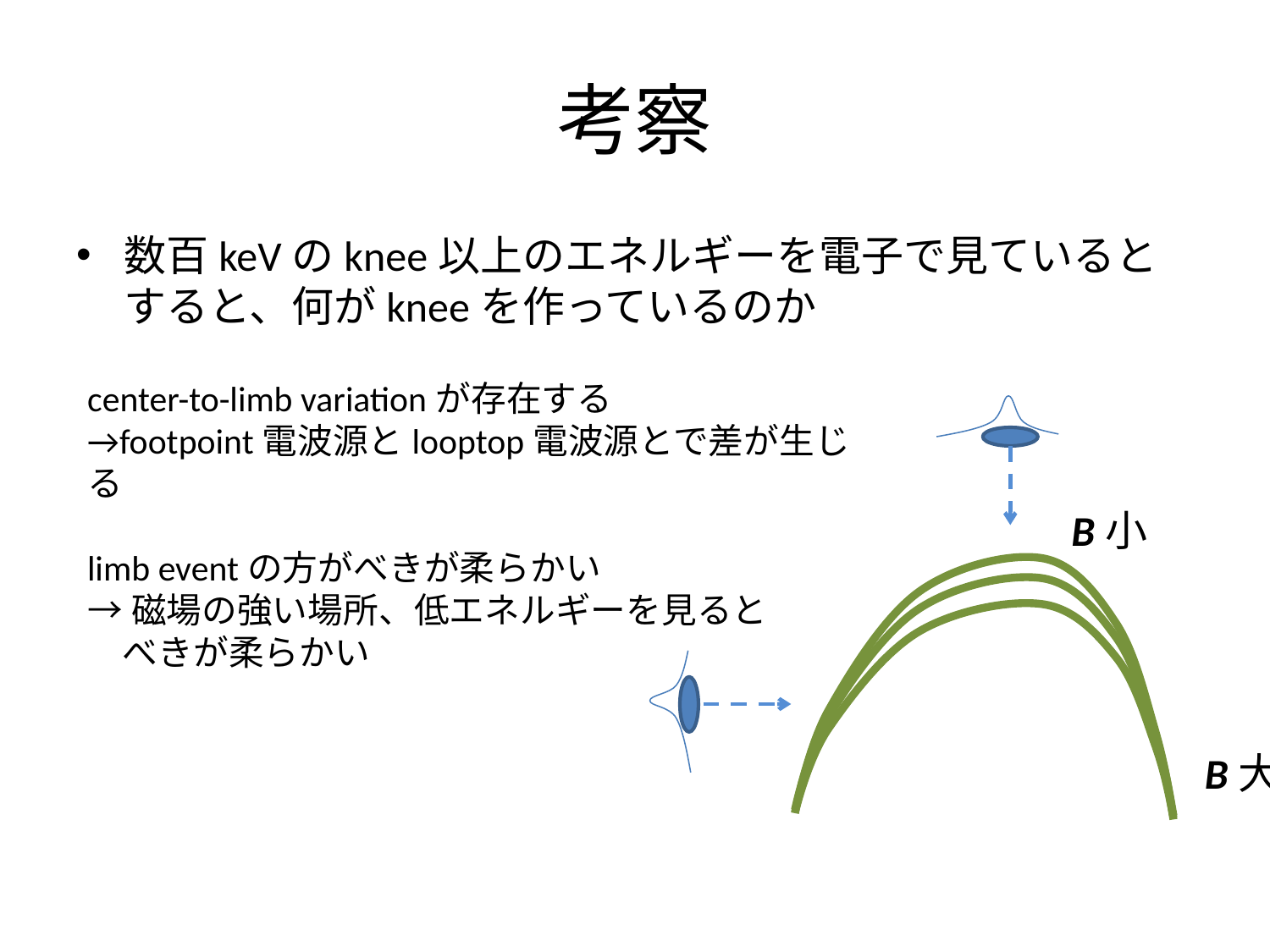

# 考察
数百keVのknee以上のエネルギーを電子で見ているとすると、何がkneeを作っているのか
center-to-limb variationが存在する
→footpoint電波源とlooptop電波源とで差が生じる

limb eventの方がべきが柔らかい
→磁場の強い場所、低エネルギーを見ると
　べきが柔らかい

B小

B大